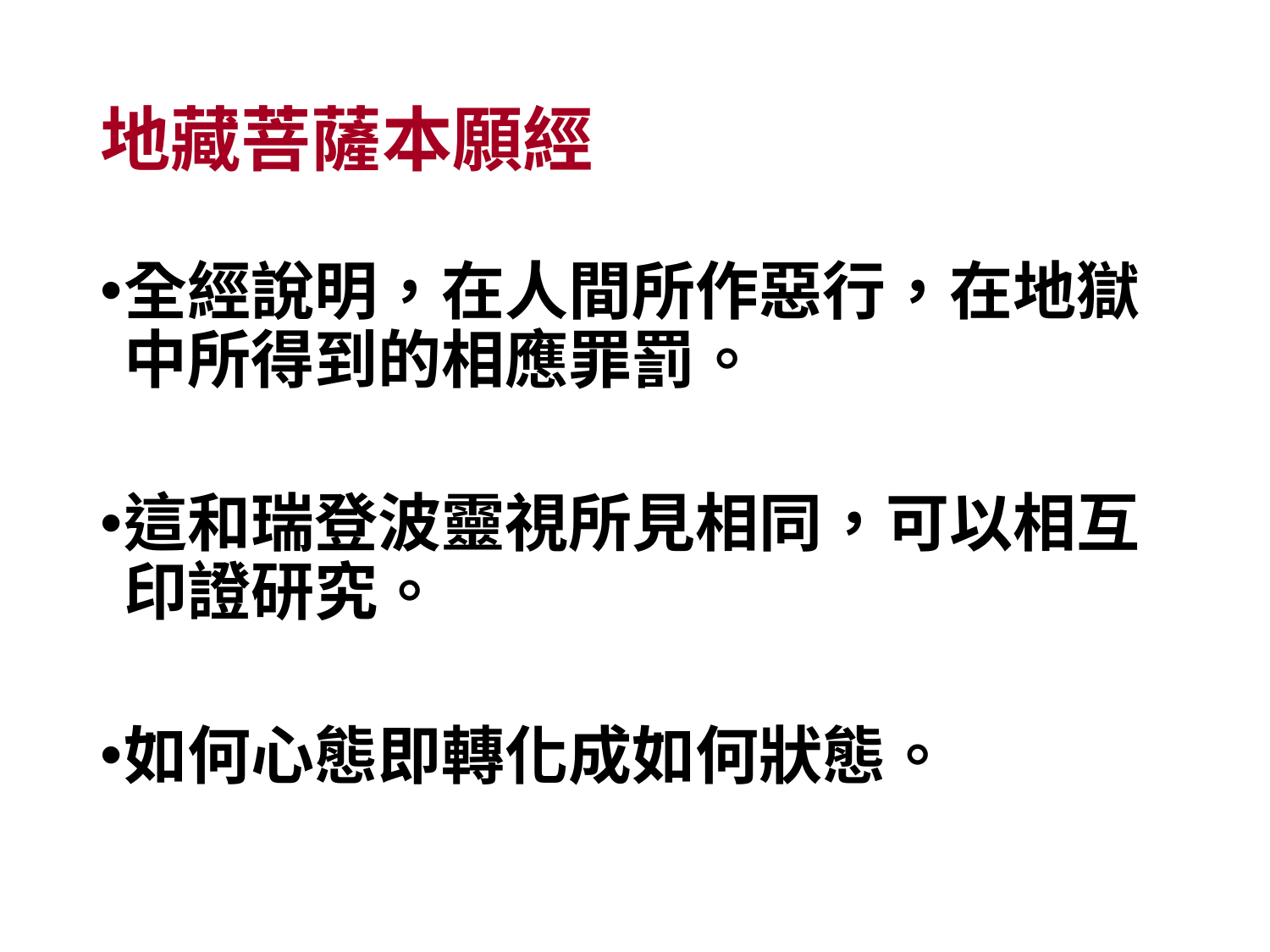

# 地藏菩薩本願經
全經說明，在人間所作惡行，在地獄中所得到的相應罪罰。

這和瑞登波靈視所見相同，可以相互印證研究。

如何心態即轉化成如何狀態。